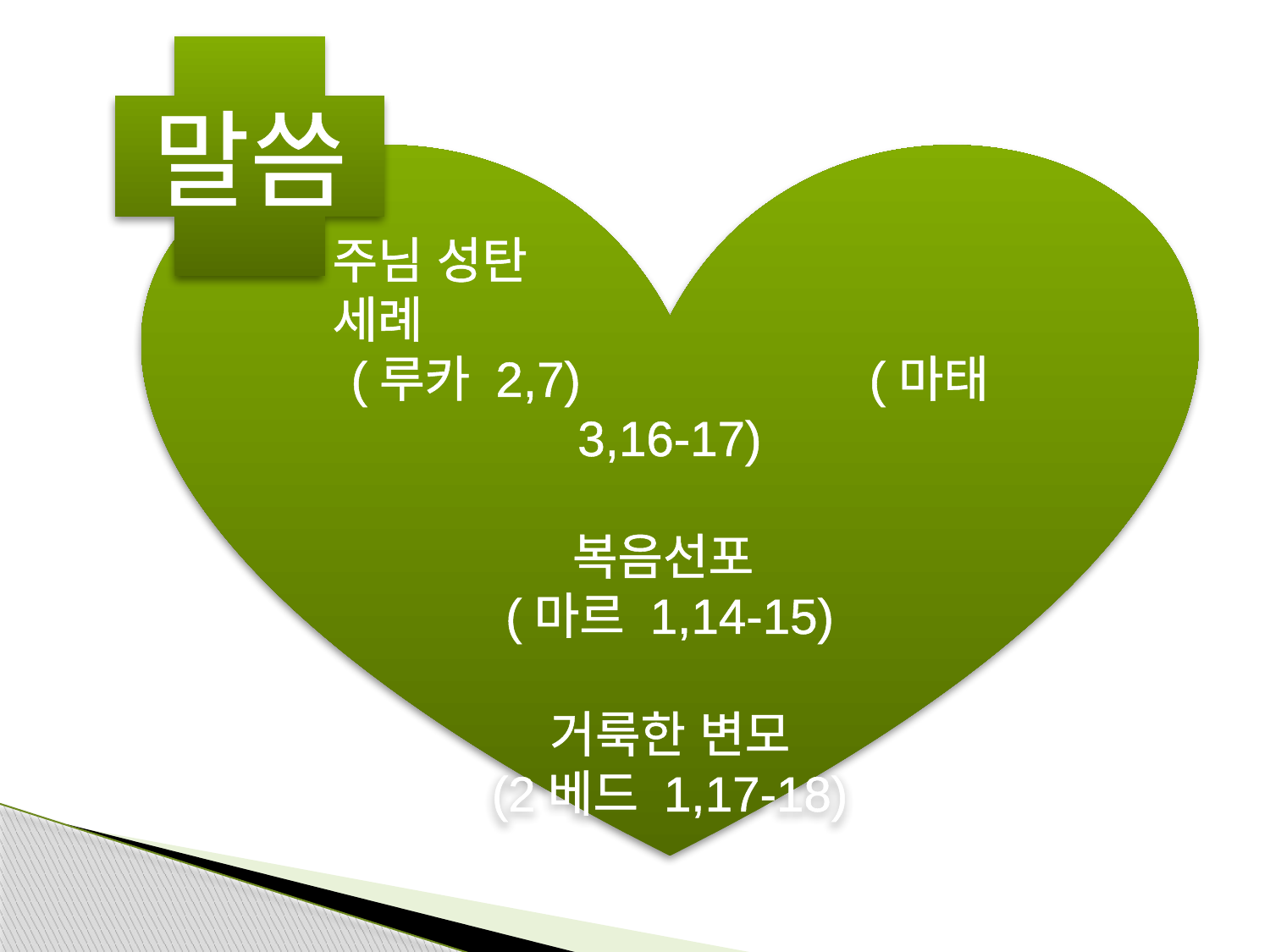

말씀

주님 성탄                                 세례
(루카 2,7)                     (마태 3,16-17)

복음선포
(마르 1,14-15)

거룩한 변모
(2베드 1,17-18)